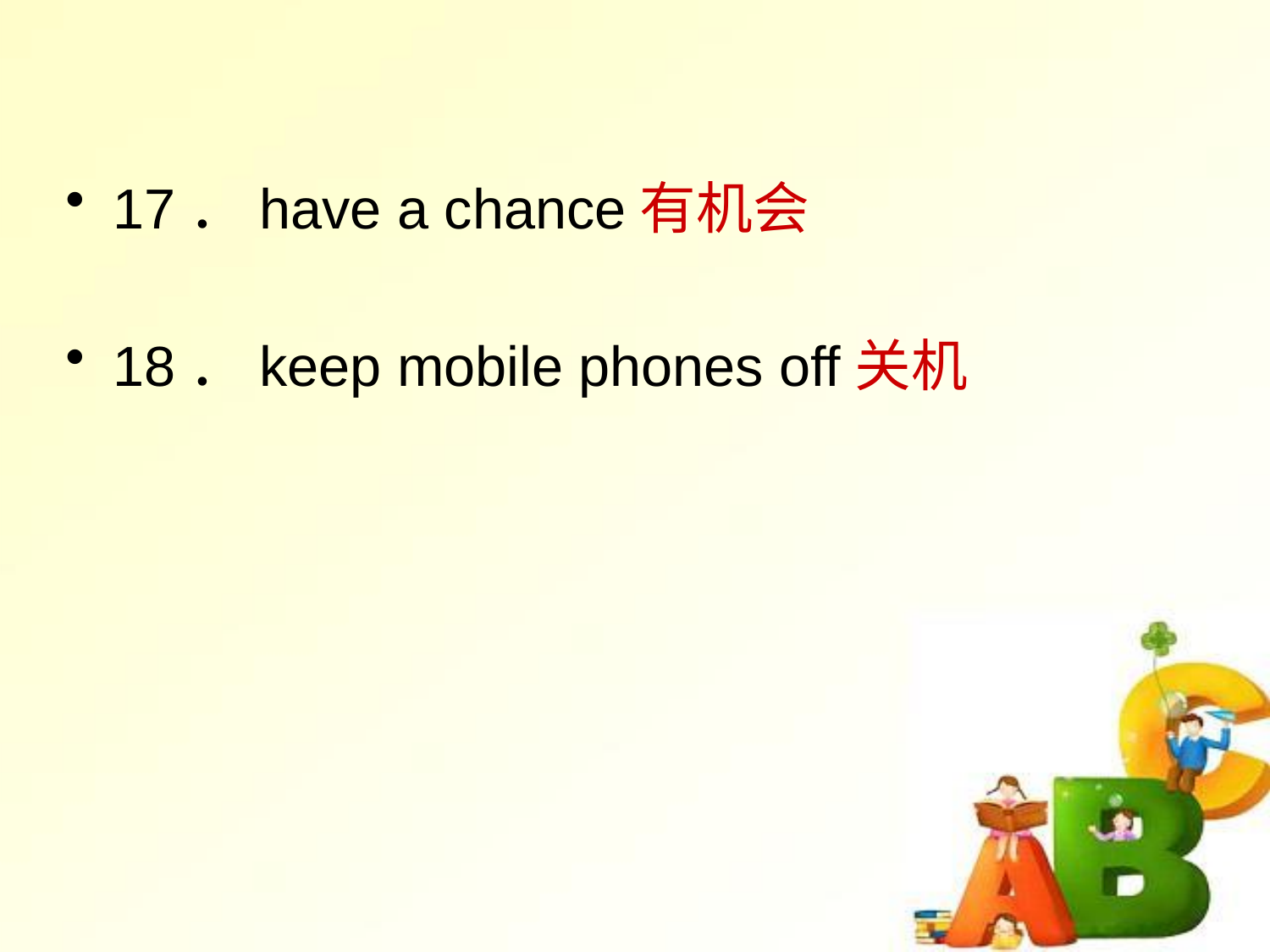

17．have a chance有机会

18．keep mobile phones off关机